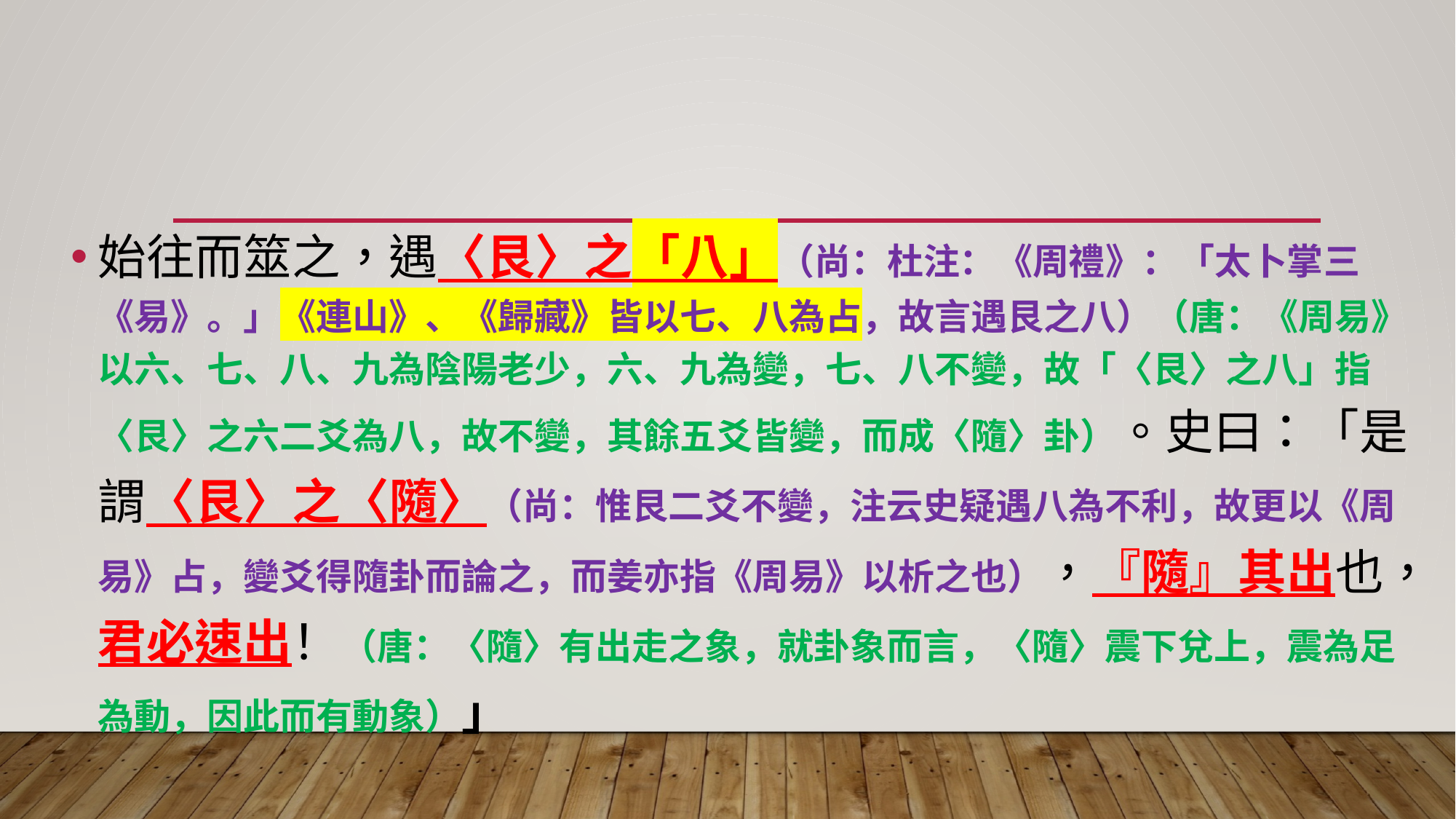

始往而筮之，遇〈艮〉之「八」（尚：杜注：《周禮》：「太卜掌三《易》。」《連山》、《歸藏》皆以七、八為占，故言遇艮之八）（唐：《周易》以六、七、八、九為陰陽老少，六、九為變，七、八不變，故「〈艮〉之八」指〈艮〉之六二爻為八，故不變，其餘五爻皆變，而成〈隨〉卦）。史曰：「是謂〈艮〉之〈隨〉（尚：惟艮二爻不變，注云史疑遇八為不利，故更以《周易》占，變爻得隨卦而論之，而姜亦指《周易》以析之也），『隨』其出也，君必速出！（唐：〈隨〉有出走之象，就卦象而言，〈隨〉震下兌上，震為足為動，因此而有動象）」